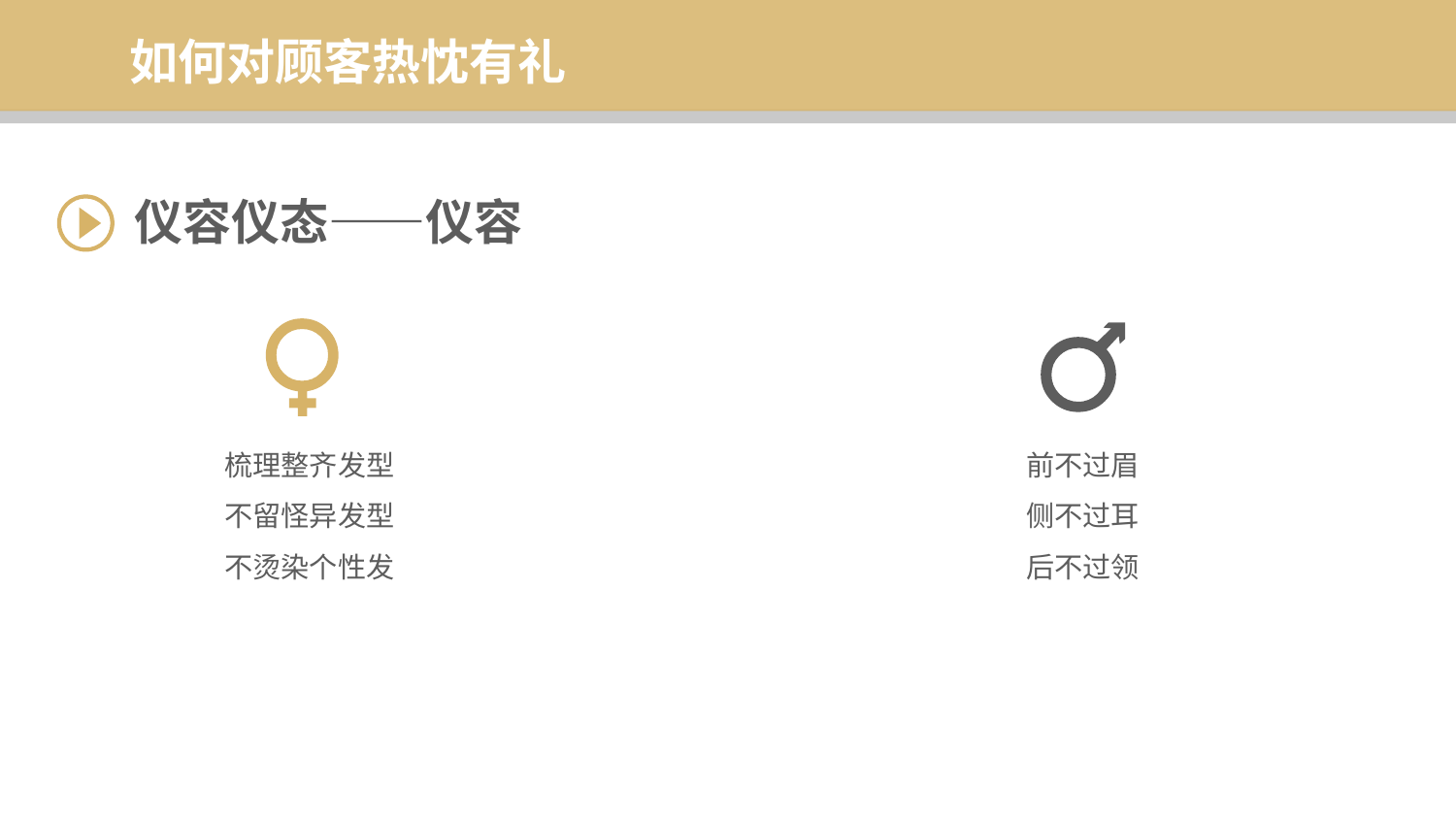

如何对顾客热忱有礼
仪容仪态——仪容

梳理整齐发型
不留怪异发型
不烫染个性发
前不过眉
侧不过耳
后不过领